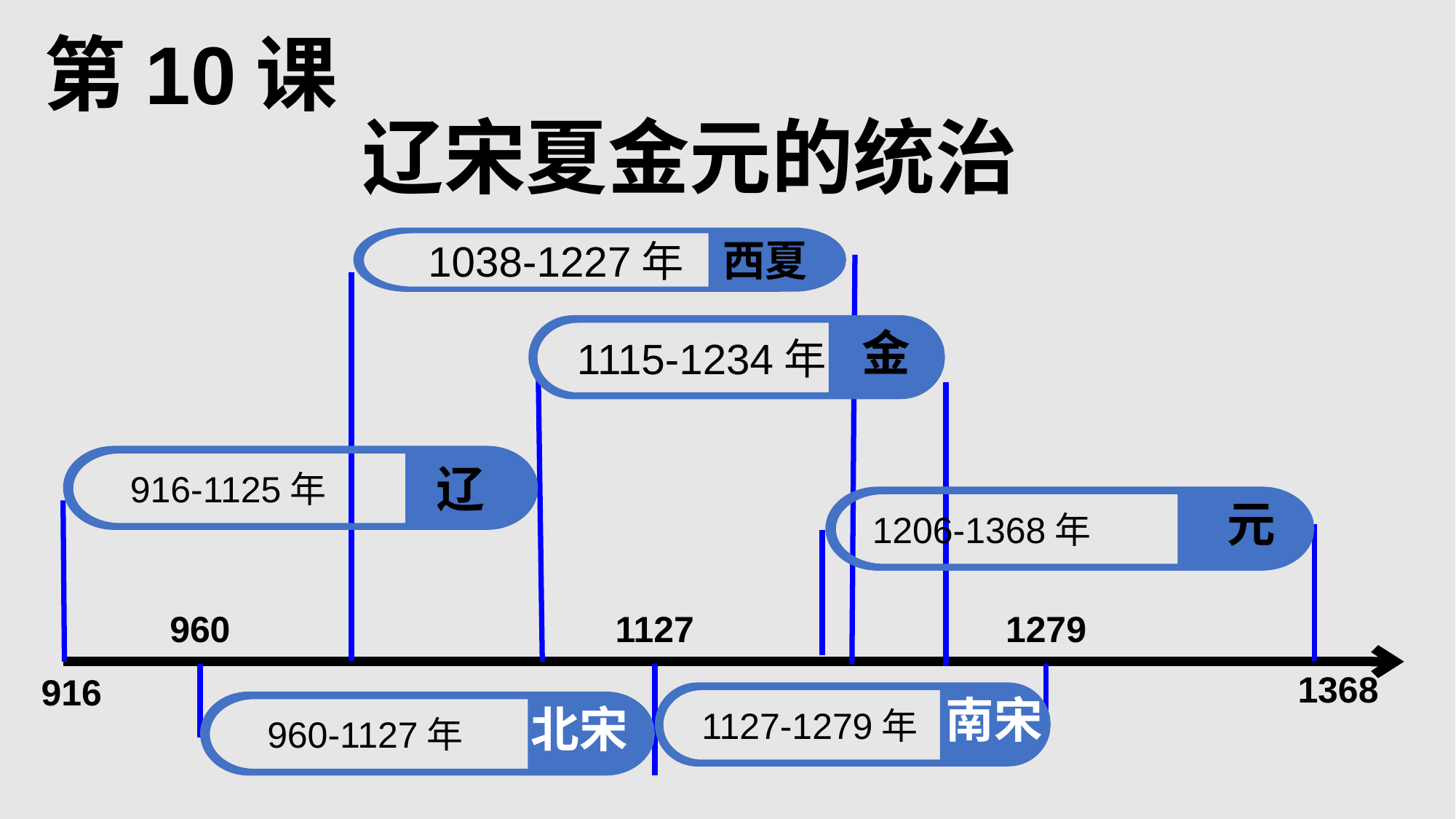

第10课
辽宋夏金元的统治
     1038-1227年
西夏
 1115-1234年
金
   916-1125年
辽
 1206-1368年
元
960
1127
1279
1368
916
 1127-1279年
南宋
   960-1127年
北宋